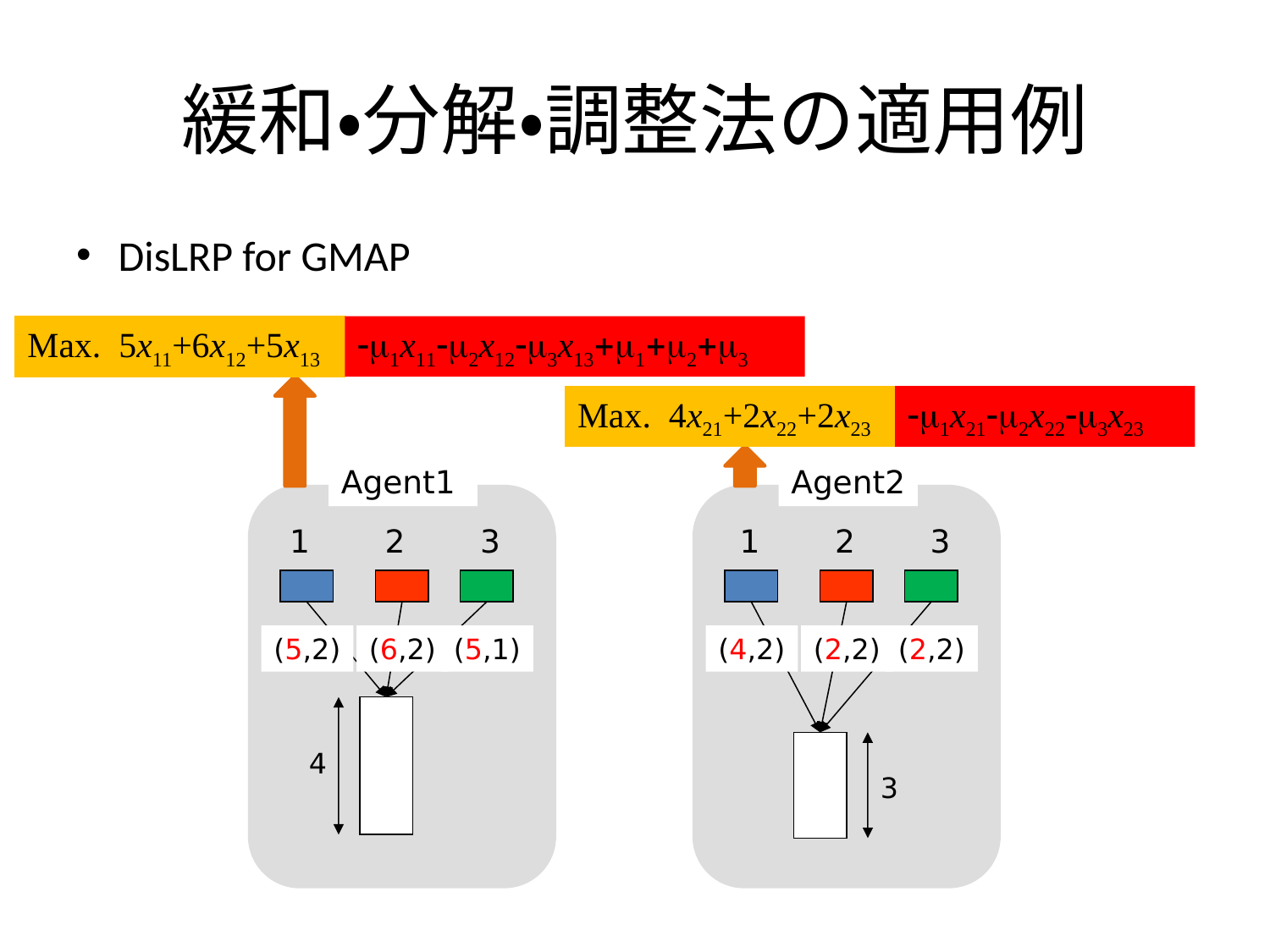

# 緩和・分解・調整法の適用例
DisLRP for GMAP
Max.  5x11+6x12+5x13
−μ1x11−μ2x12−μ3x13+μ1+μ2+μ3

Max.  4x21+2x22+2x23
−μ1x21−μ2x22−μ3x23

Agent1
Agent2

1
2
3
1
2
3

(5,2)
(6,2)
(5,1)
(4,2)
(2,2)
(2,2)

4
3